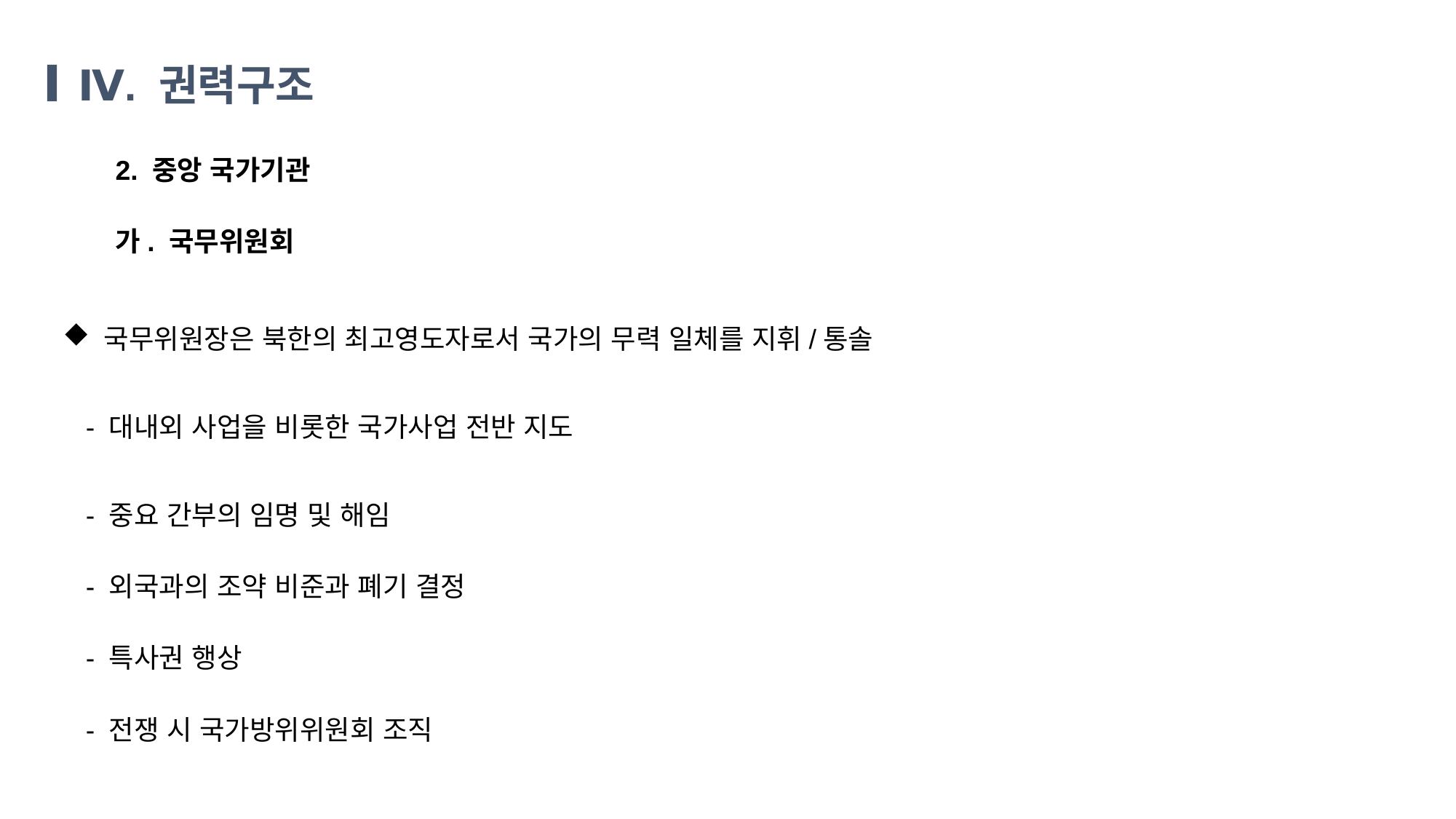

Ⅳ. 권력구조

2. 중앙 국가기관
가. 국무위원회
국무위원장은 북한의 최고영도자로서 국가의 무력 일체를 지휘/통솔
   - 대내외 사업을 비롯한 국가사업 전반 지도
   - 중요 간부의 임명 및 해임
   - 외국과의 조약 비준과 폐기 결정
   - 특사권 행상
   - 전쟁 시 국가방위위원회 조직